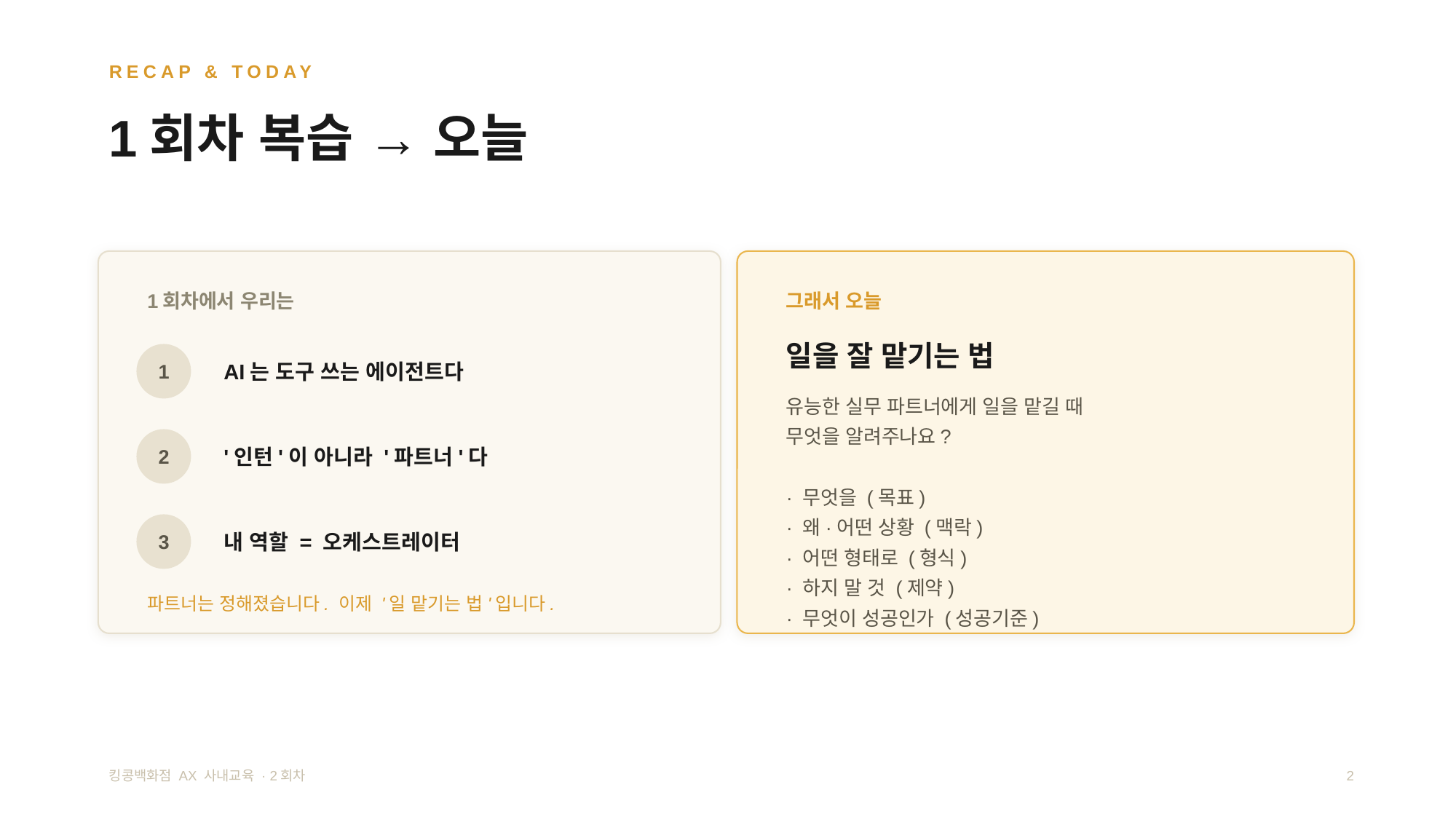

RECAP & TODAY
1회차 복습 → 오늘

1회차에서 우리는
그래서 오늘
일을 잘 맡기는 법

1
AI는 도구 쓰는 에이전트다
유능한 실무 파트너에게 일을 맡길 때
무엇을 알려주나요?

· 무엇을 (목표)
· 왜·어떤 상황 (맥락)
· 어떤 형태로 (형식)
· 하지 말 것 (제약)
· 무엇이 성공인가 (성공기준)

2
'인턴'이 아니라 '파트너'다

3
내 역할 = 오케스트레이터
파트너는 정해졌습니다. 이제 '일 맡기는 법'입니다.
킹콩백화점 AX 사내교육 · 2회차
2